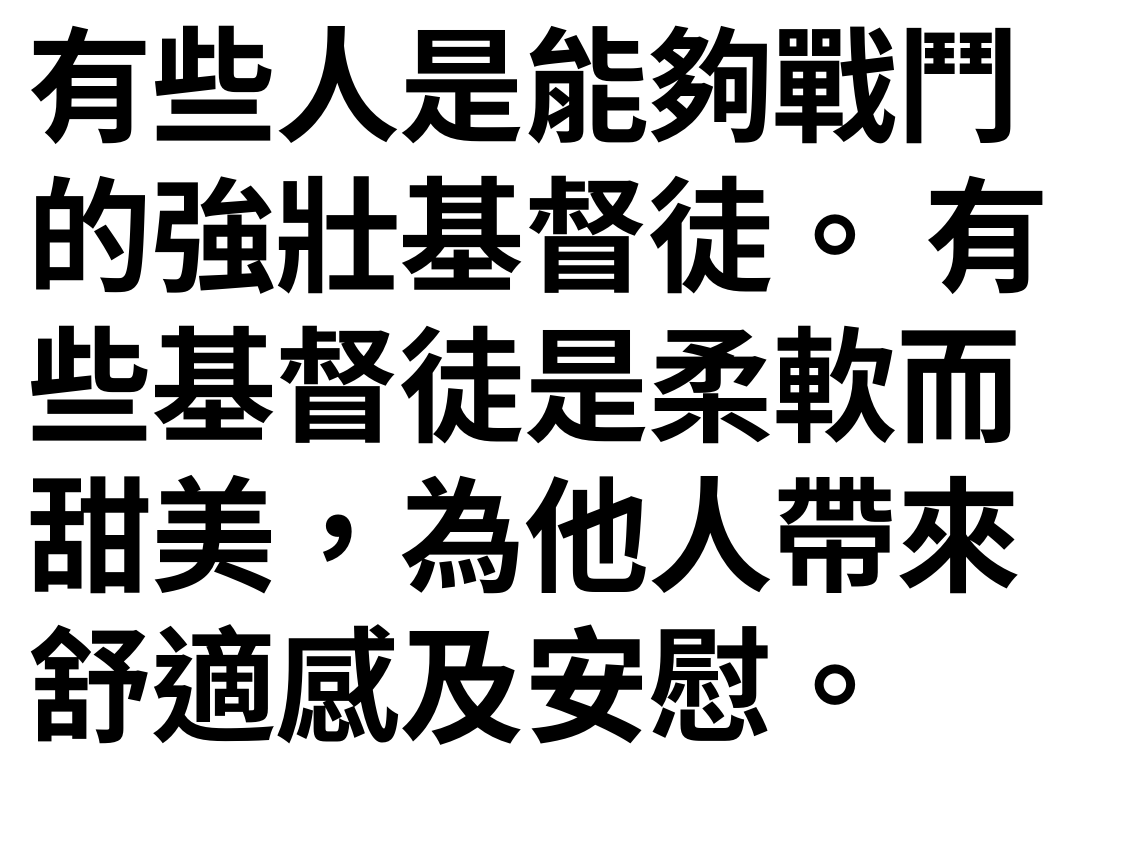

有些人是能夠戰鬥的強壯基督徒。 有些基督徒是柔軟而甜美，為他人帶來舒適感及安慰。